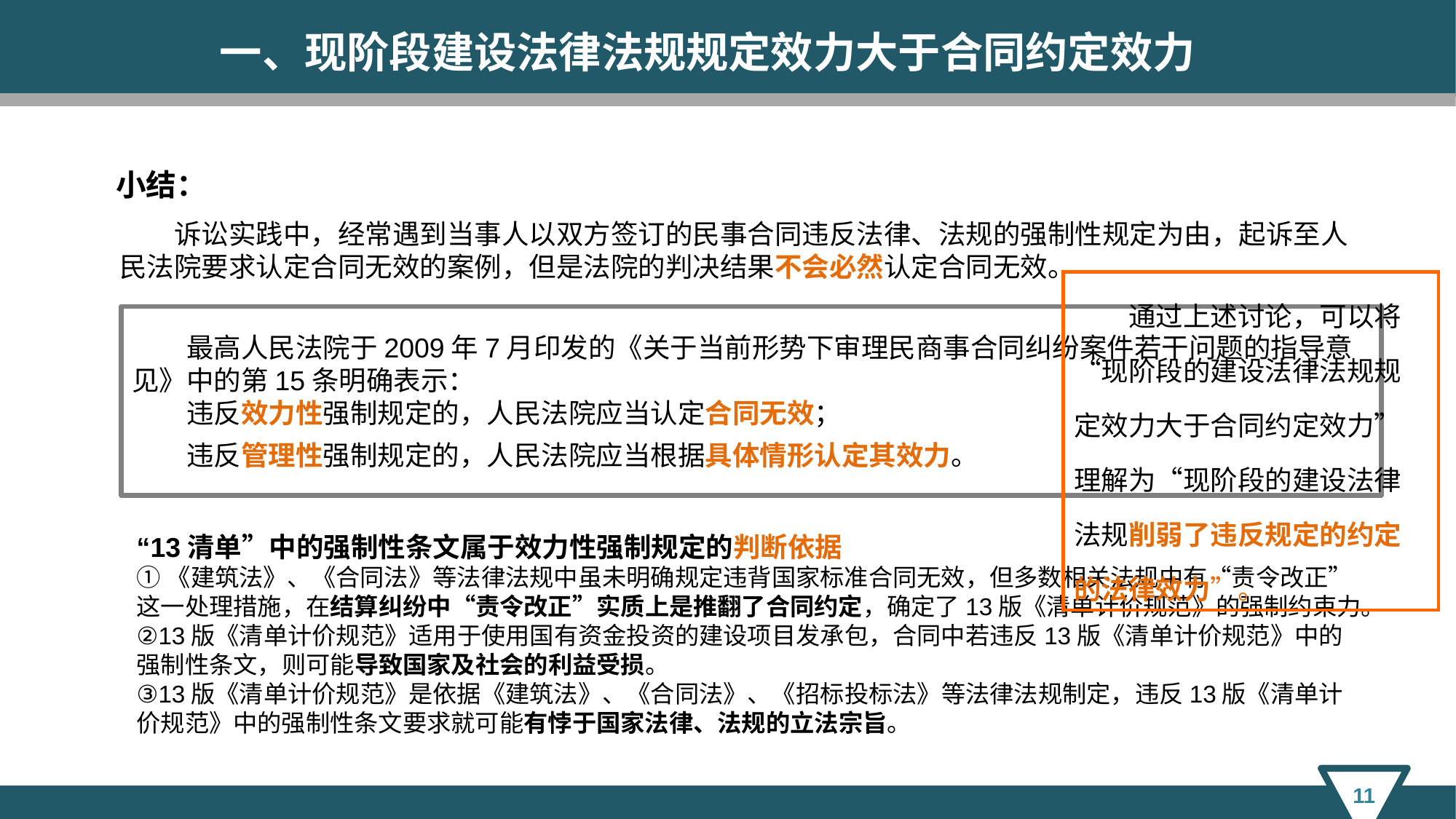

一、现阶段建设法律法规规定效力大于合同约定效力
小结：
诉讼实践中，经常遇到当事人以双方签订的民事合同违反法律、法规的强制性规定为由，起诉至人民法院要求认定合同无效的案例，但是法院的判决结果不会必然认定合同无效。
通过上述讨论，可以将“现阶段的建设法律法规规定效力大于合同约定效力”理解为“现阶段的建设法律法规削弱了违反规定的约定的法律效力”。
最高人民法院于2009年7月印发的《关于当前形势下审理民商事合同纠纷案件若干问题的指导意见》中的第15条明确表示：
违反效力性强制规定的，人民法院应当认定合同无效；

违反管理性强制规定的，人民法院应当根据具体情形认定其效力。
“13清单”中的强制性条文属于效力性强制规定的判断依据
①《建筑法》、《合同法》等法律法规中虽未明确规定违背国家标准合同无效，但多数相关法规中有“责令改正”这一处理措施，在结算纠纷中“责令改正”实质上是推翻了合同约定，确定了13版《清单计价规范》的强制约束力。
②13版《清单计价规范》适用于使用国有资金投资的建设项目发承包，合同中若违反13版《清单计价规范》中的强制性条文，则可能导致国家及社会的利益受损。
③13版《清单计价规范》是依据《建筑法》、《合同法》、《招标投标法》等法律法规制定，违反13版《清单计价规范》中的强制性条文要求就可能有悖于国家法律、法规的立法宗旨。